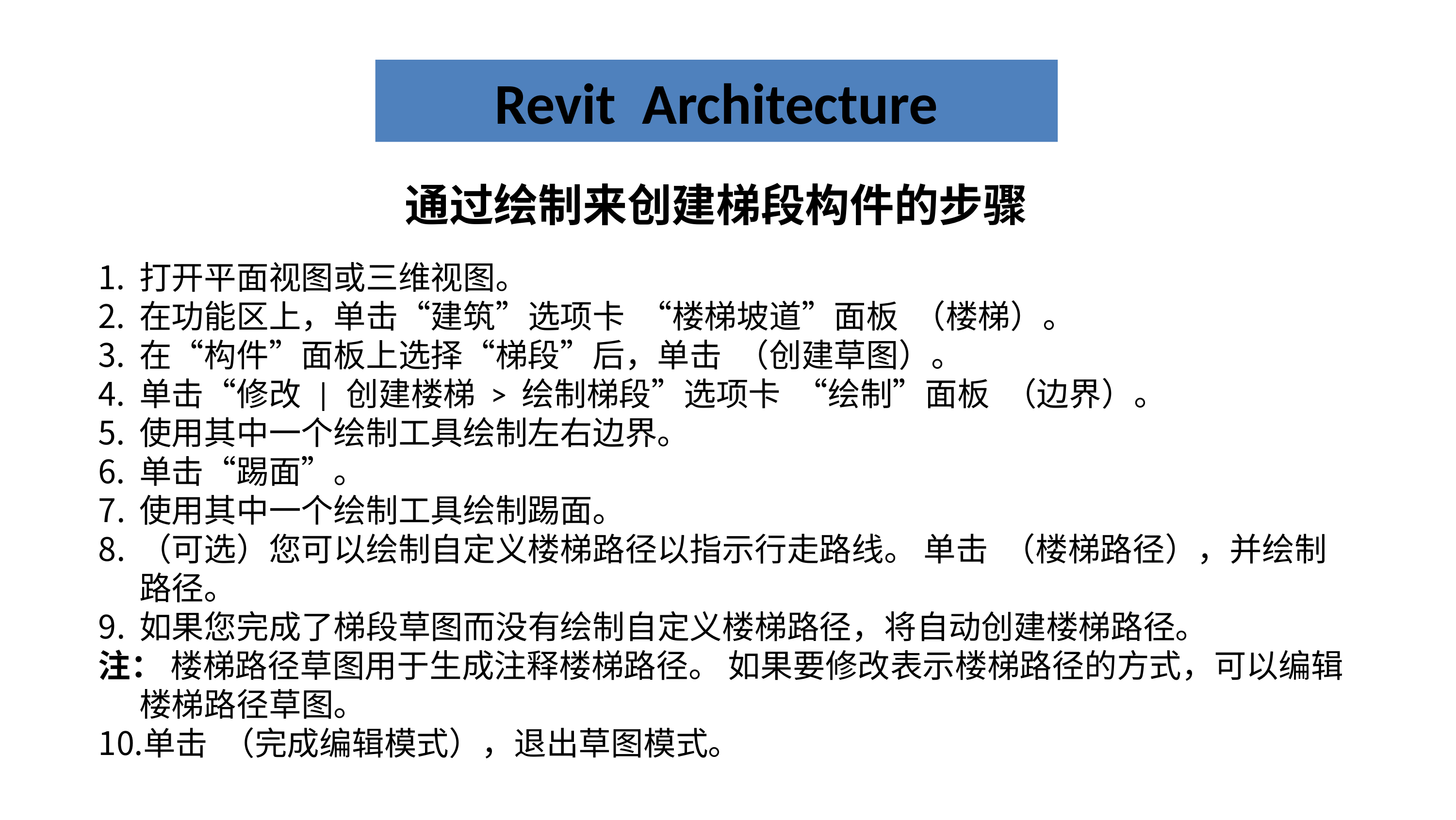

Revit  Architecture
通过绘制来创建梯段构件的步骤
打开平面视图或三维视图。
在功能区上，单击“建筑”选项卡  “楼梯坡道”面板  （楼梯）。
在“构件”面板上选择“梯段”后，单击  （创建草图）。
单击“修改 | 创建楼梯 > 绘制梯段”选项卡  “绘制”面板  （边界）。
使用其中一个绘制工具绘制左右边界。
单击“踢面”。
使用其中一个绘制工具绘制踢面。
（可选）您可以绘制自定义楼梯路径以指示行走路线。 单击  （楼梯路径），并绘制路径。
如果您完成了梯段草图而没有绘制自定义楼梯路径，将自动创建楼梯路径。
注： 楼梯路径草图用于生成注释楼梯路径。 如果要修改表示楼梯路径的方式，可以编辑楼梯路径草图。
单击  （完成编辑模式），退出草图模式。